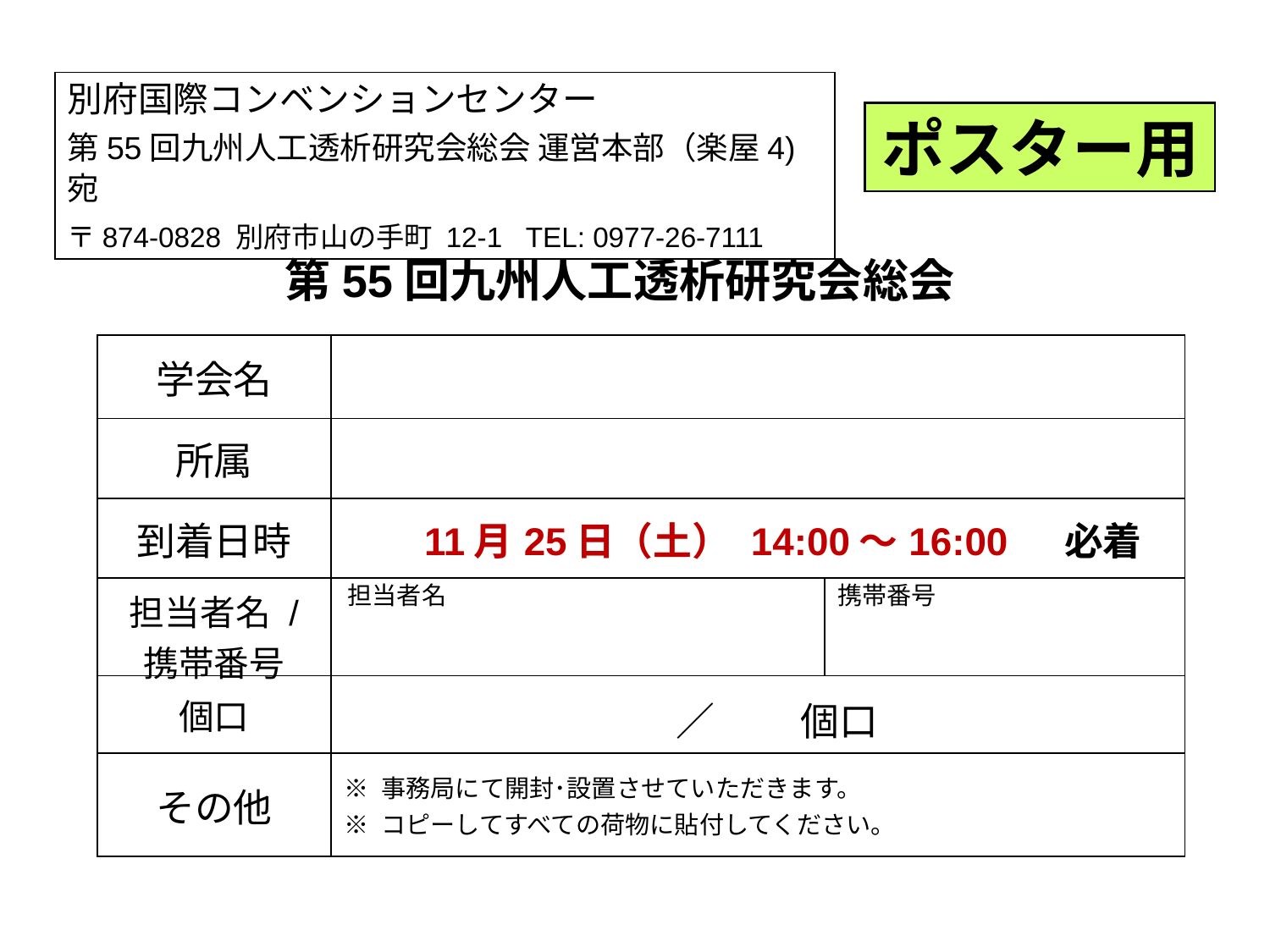

別府国際コンベンションセンター
第55回九州人工透析研究会総会 運営本部（楽屋4) 宛
〒874-0828 別府市山の手町 12-1   TEL: 0977-26-7111
ポスター用
第55回九州人工透析研究会総会
| 学会名 |  |  |
| --- | --- | --- |
| 所属 |  |  |
| 到着日時 | 11月25日（土） 14:00～16:00　 必着 |  |
| 担当者名 / 携帯番号 |  |  |
| 個口 | ／ 　　個口 |  |
| その他 | ※ 事務局にて開封･設置させていただきます。 ※ コピーしてすべての荷物に貼付してください。 |  |
携帯番号
担当者名